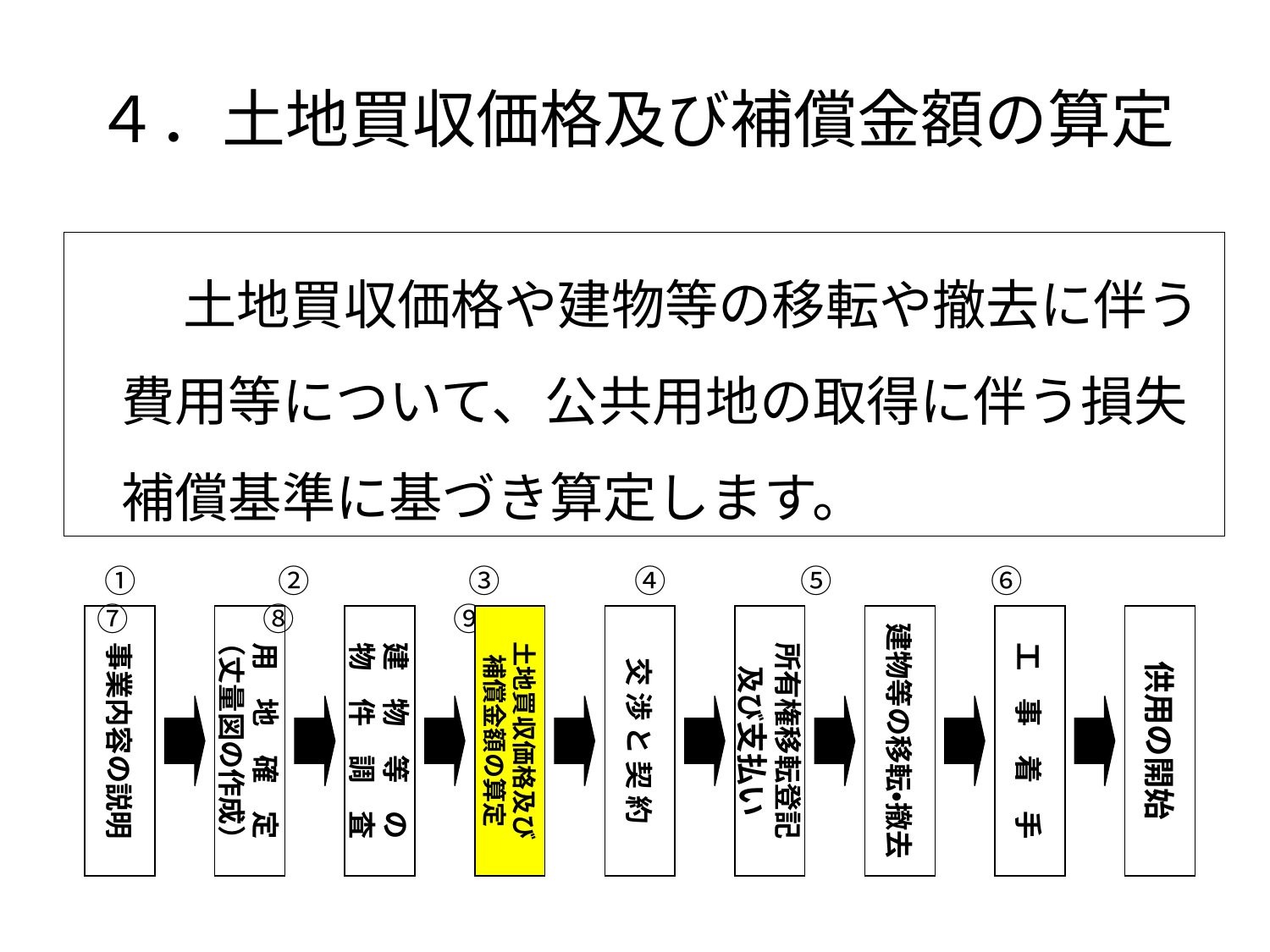

# ４．土地買収価格及び補償金額の算定
　　土地買収価格や建物等の移転や撤去に伴う費用等について、公共用地の取得に伴う損失補償基準に基づき算定します。
 ①　　　　 ②　　　　　③　　　　 ④　　　　 ⑤　　　　　⑥　　　　 ⑦　　　　 ⑧　　　　　⑨
事業内容の説明
用　地　確　定
（丈量図の作成）
建　物　等　の
物　件　調　査
土地買収価格及び
補償金額の算定
交 渉 と 契 約
所有権移転登記
及び支払い
建物等の移転・撤去
工　事　着　手
供用の開始